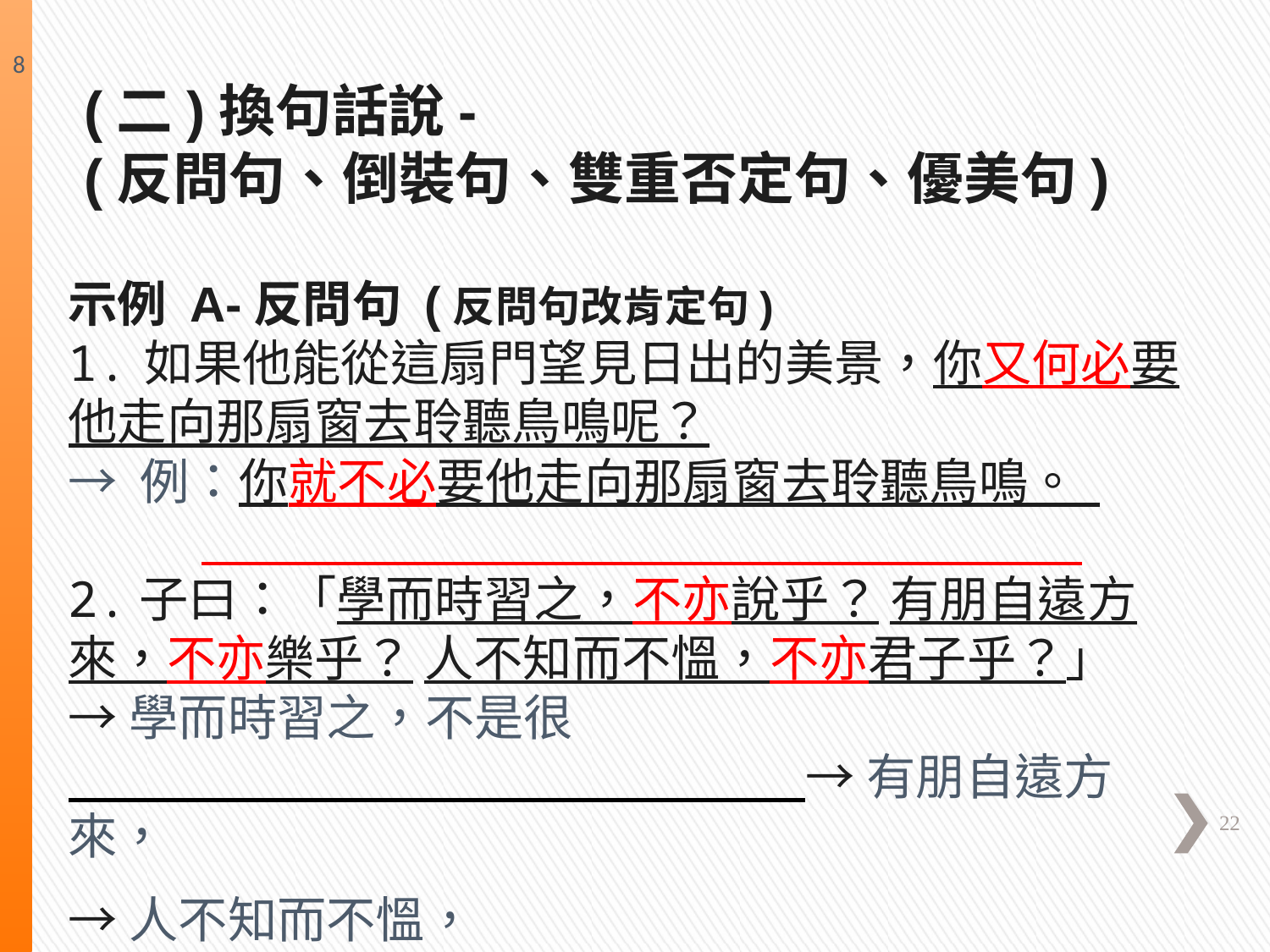

8
# (二)換句話說- (反問句、倒裝句、雙重否定句、優美句)
示例 A-反問句 (反問句改肯定句)
1. 如果他能從這扇門望見日出的美景，你又何必要他走向那扇窗去聆聽鳥鳴呢？
→ 例：你就不必要他走向那扇窗去聆聽鳥鳴。
2.子曰：「學而時習之，不亦說乎？ 有朋自遠方來，不亦樂乎？ 人不知而不慍，不亦君子乎？」
→學而時習之，不是很
                                                                   →有朋自遠方來，

→人不知而不慍，
22